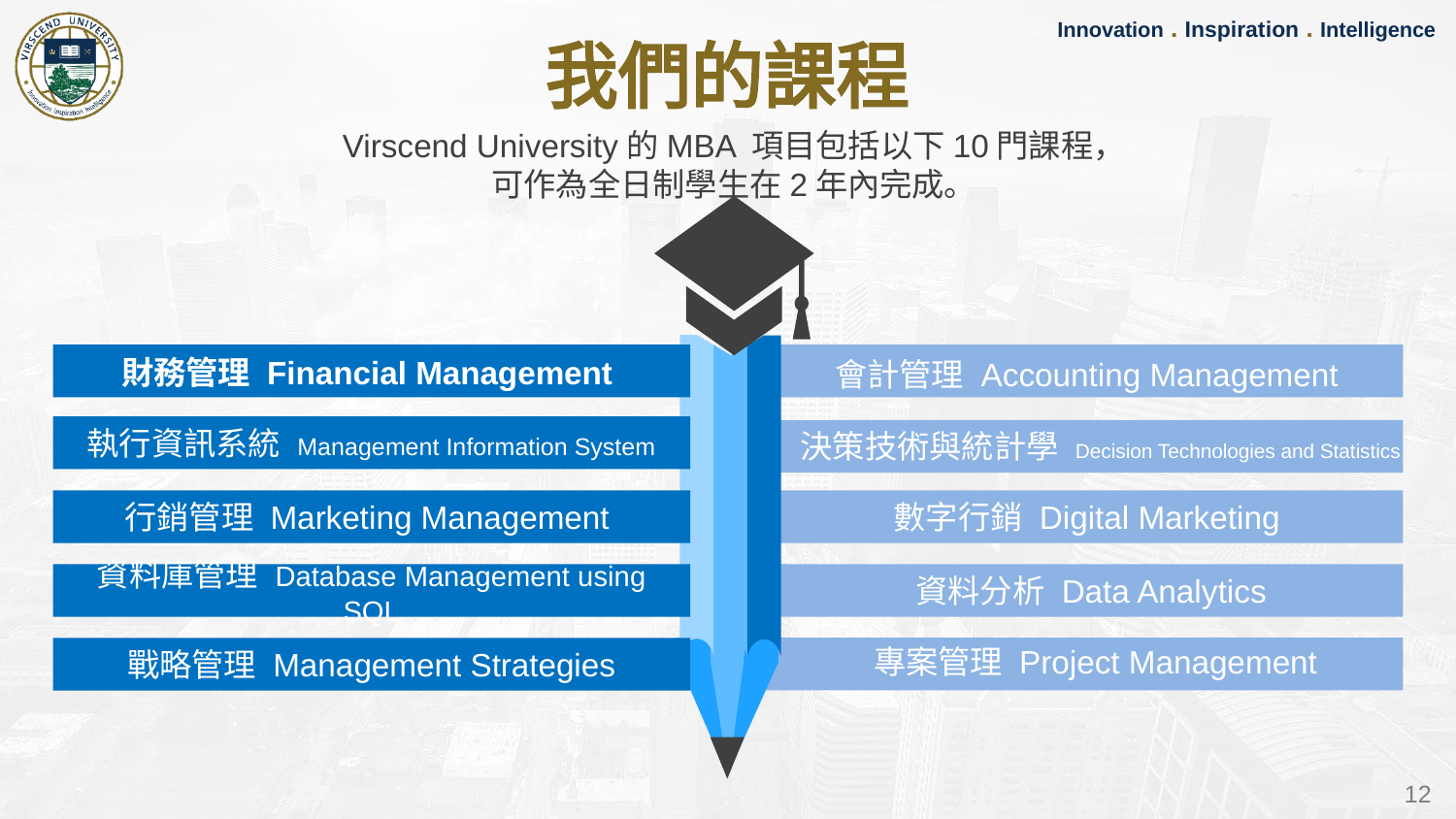

我們的課程
Virscend University的MBA 項目包括以下10門課程，
可作為全日制學生在2年內完成。

財務管理 Financial Management
會計管理 Accounting Management
執行資訊系統 Management Information System
決策技術與統計學 Decision Technologies and Statistics

行銷管理 Marketing Management
數字行銷 Digital Marketing
Add Contents Title
資料庫管理 Database Management using SQL
資料分析 Data Analytics
專案管理 Project Management

戰略管理 Management Strategies
12